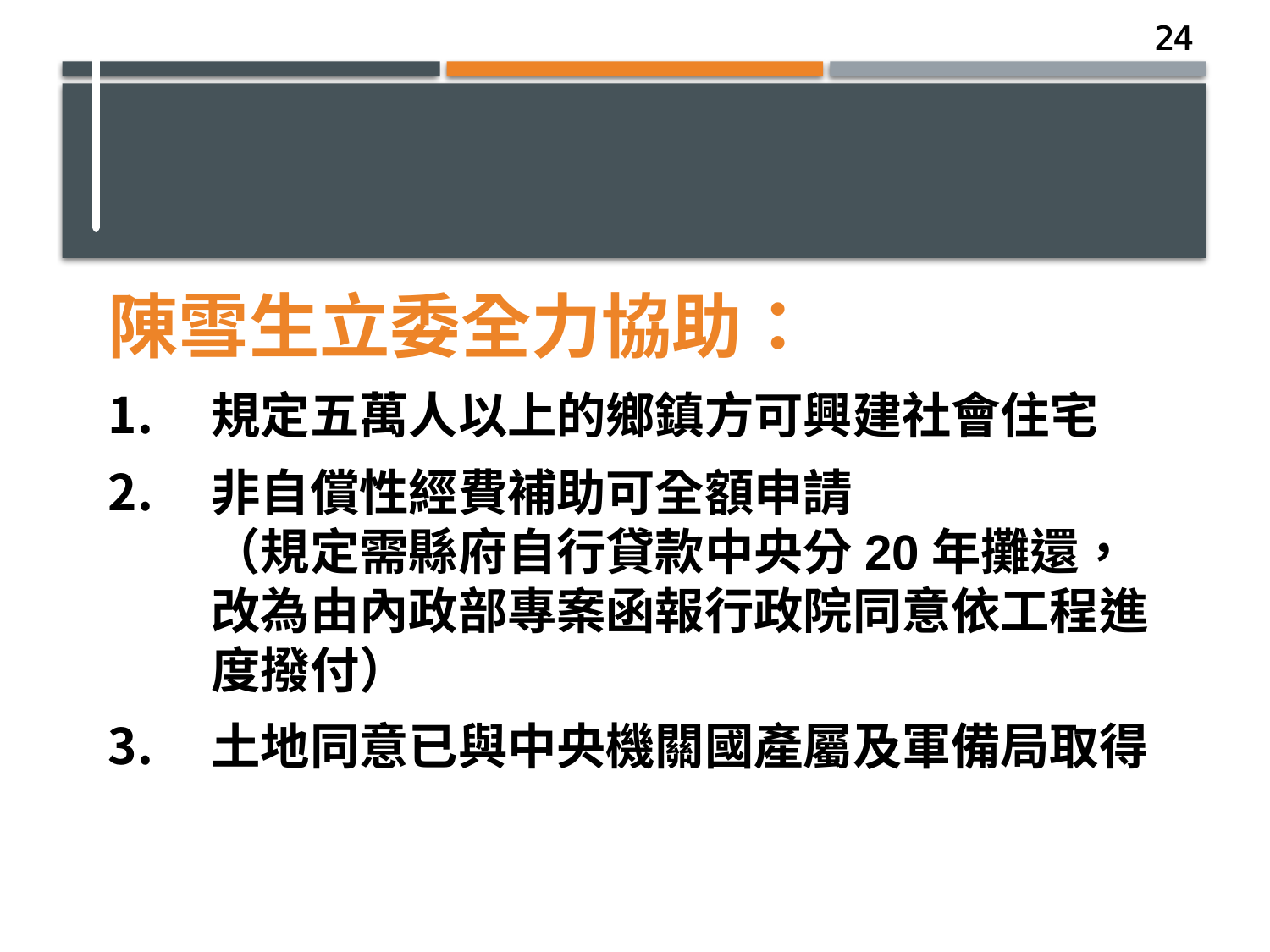

24

陳雪生立委全力協助：
規定五萬人以上的鄉鎮方可興建社會住宅
非自償性經費補助可全額申請
（規定需縣府自行貸款中央分20年攤還，改為由內政部專案函報行政院同意依工程進度撥付）
土地同意已與中央機關國產屬及軍備局取得